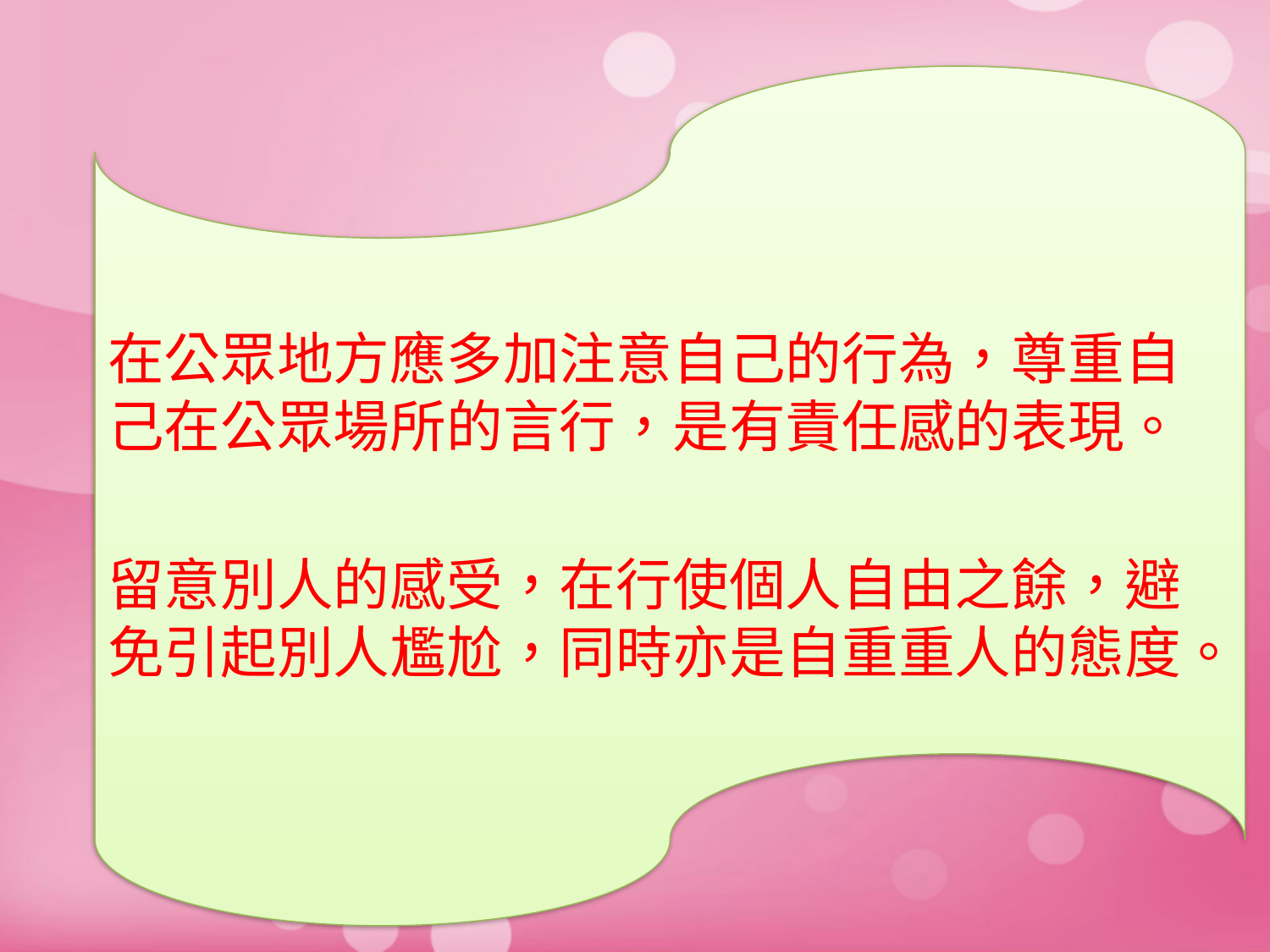

#

在公眾地方應多加注意自己的行為，尊重自己在公眾場所的言行，是有責任感的表現。

留意別人的感受，在行使個人自由之餘，避免引起別人尷尬，同時亦是自重重人的態度。